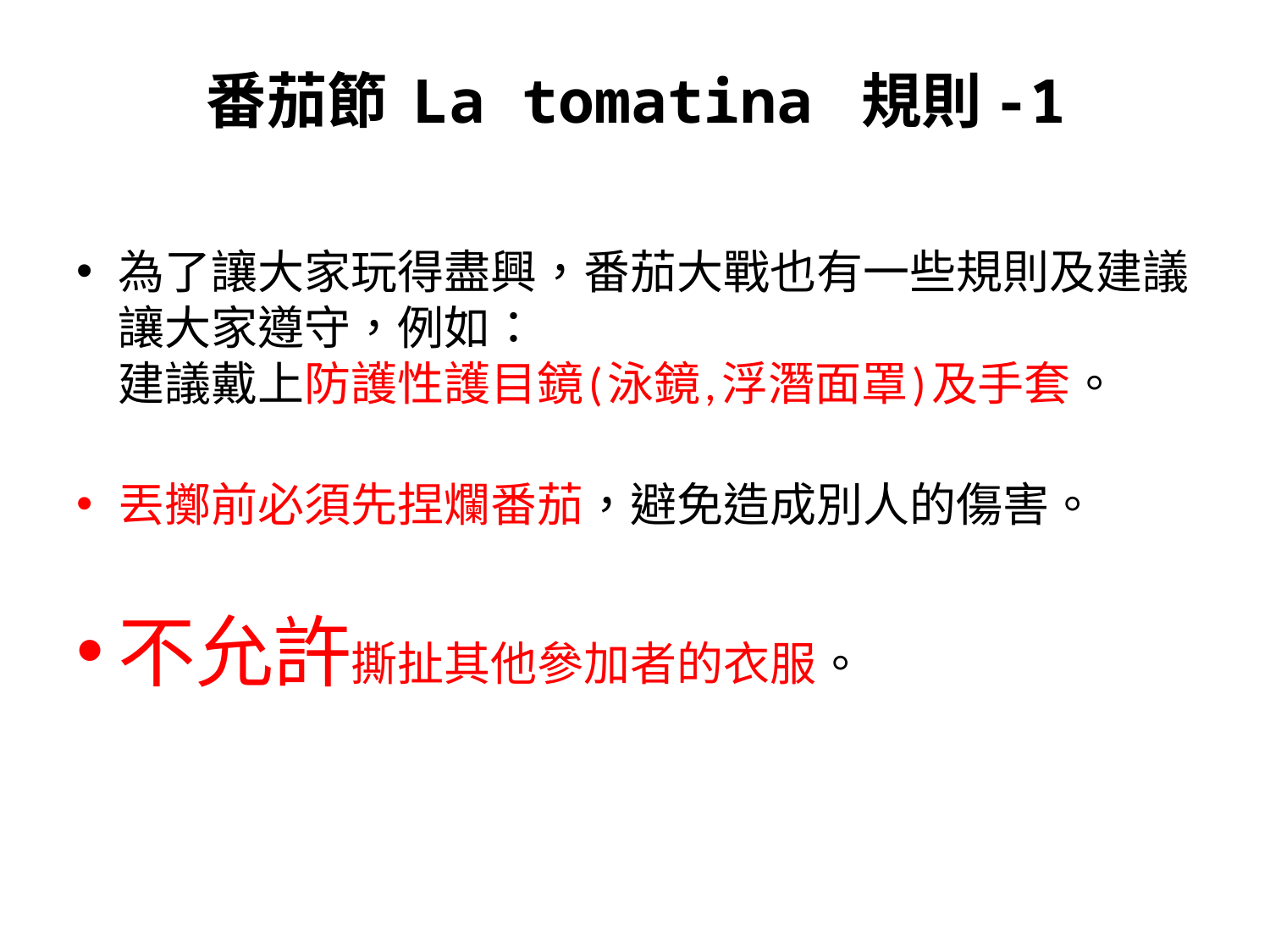

# 番茄節 La tomatina 規則-1
為了讓大家玩得盡興，番茄大戰也有一些規則及建議讓大家遵守，例如：
建議戴上防護性護目鏡(泳鏡,浮潛面罩)及手套。
丟擲前必須先捏爛番茄，避免造成別人的傷害。
不允許撕扯其他參加者的衣服。